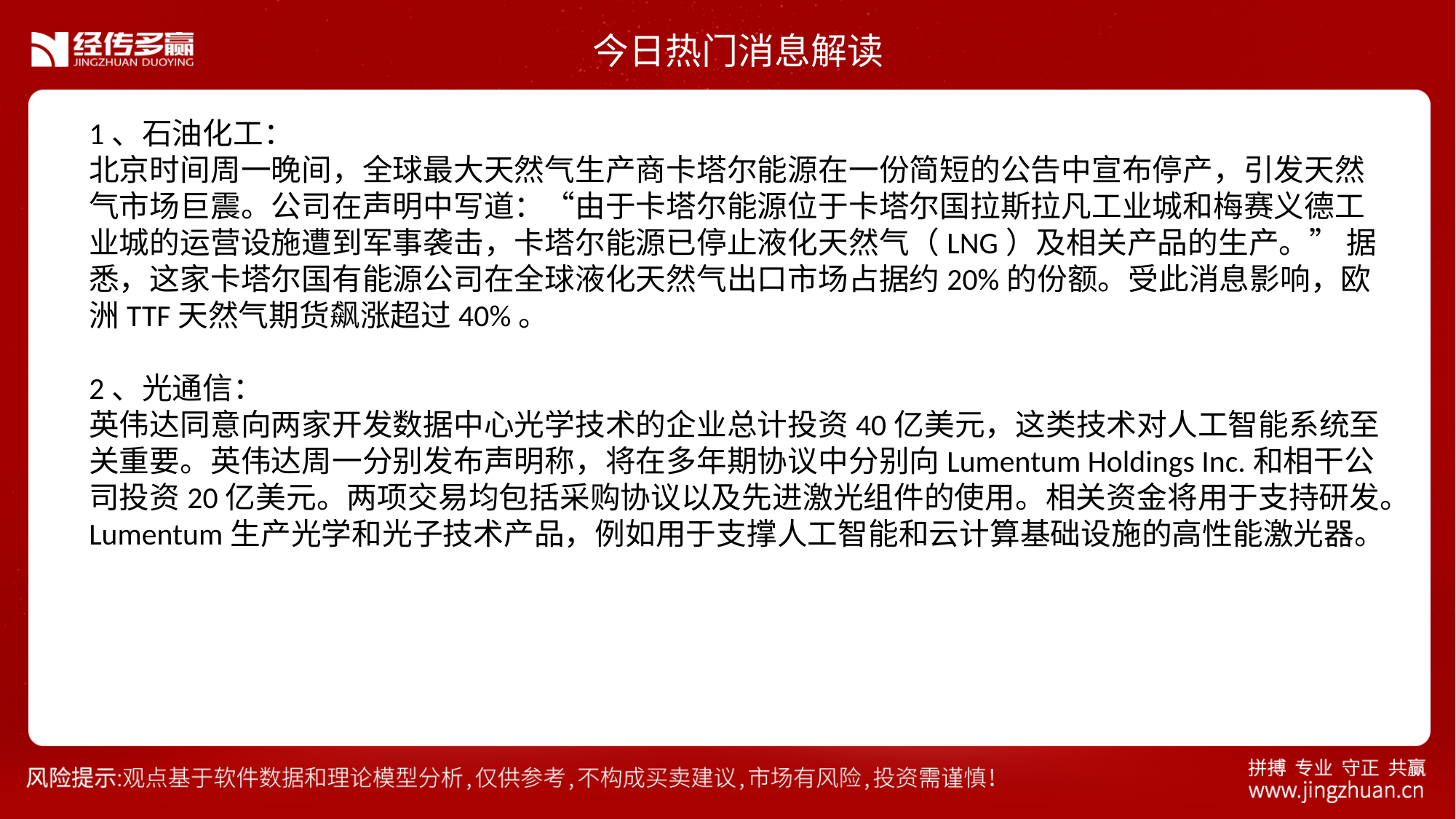

今日热门消息解读
1、石油化工：
北京时间周一晚间，全球最大天然气生产商卡塔尔能源在一份简短的公告中宣布停产，引发天然气市场巨震。公司在声明中写道：“由于卡塔尔能源位于卡塔尔国拉斯拉凡工业城和梅赛义德工业城的运营设施遭到军事袭击，卡塔尔能源已停止液化天然气（LNG）及相关产品的生产。” 据悉，这家卡塔尔国有能源公司在全球液化天然气出口市场占据约20%的份额。受此消息影响，欧洲TTF天然气期货飙涨超过40%。

2、光通信：
英伟达同意向两家开发数据中心光学技术的企业总计投资40亿美元，这类技术对人工智能系统至关重要。英伟达周一分别发布声明称，将在多年期协议中分别向Lumentum Holdings Inc.和相干公司投资20亿美元。两项交易均包括采购协议以及先进激光组件的使用。相关资金将用于支持研发。Lumentum生产光学和光子技术产品，例如用于支撑人工智能和云计算基础设施的高性能激光器。